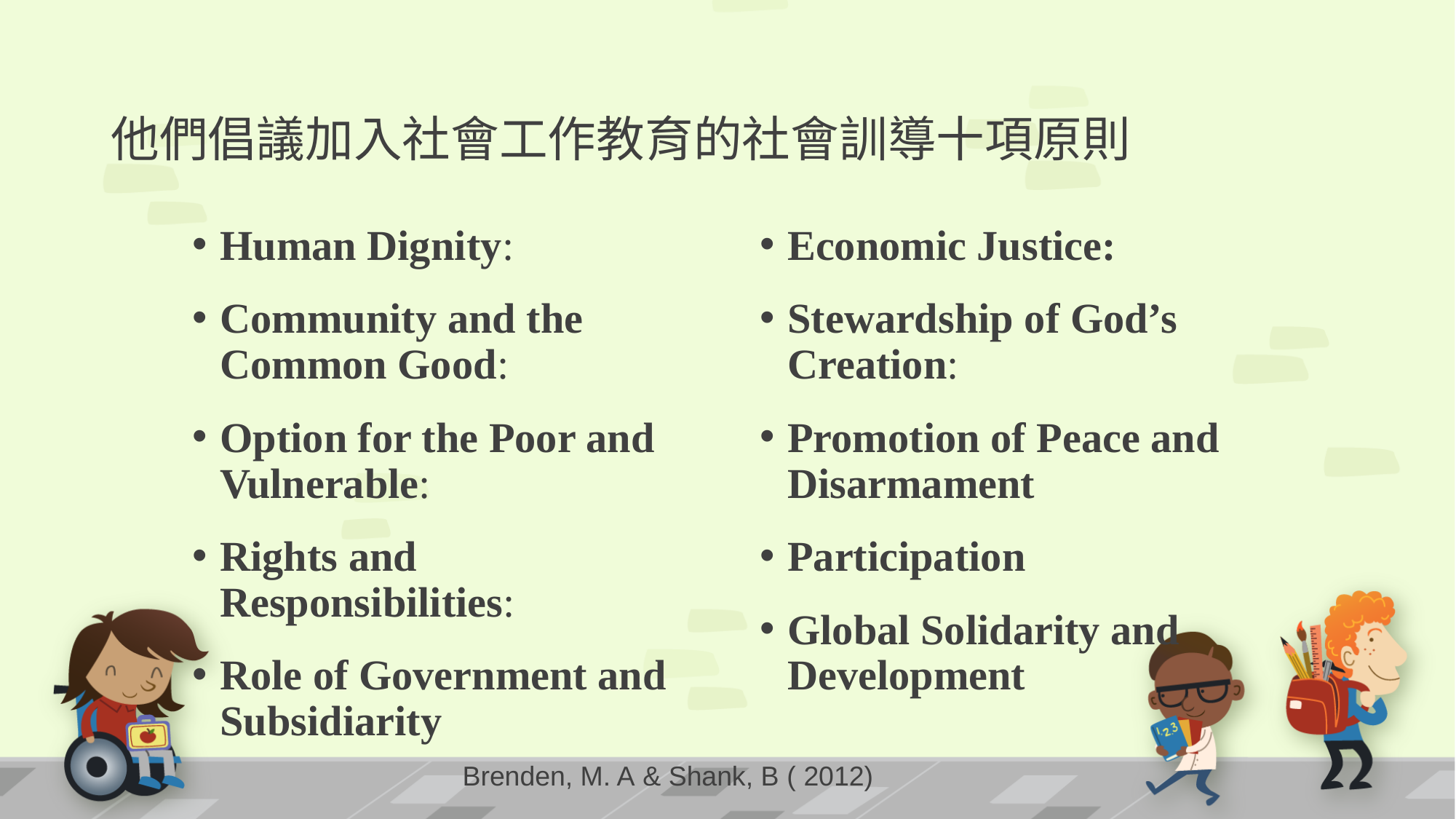

# 他們倡議加入社會工作教育的社會訓導十項原則
Human Dignity:
Community and the Common Good:
Option for the Poor and Vulnerable:
Rights and Responsibilities:
Role of Government and Subsidiarity
Economic Justice:
Stewardship of God’s Creation:
Promotion of Peace and Disarmament
Participation
Global Solidarity and Development
 Brenden, M. A & Shank, B ( 2012)